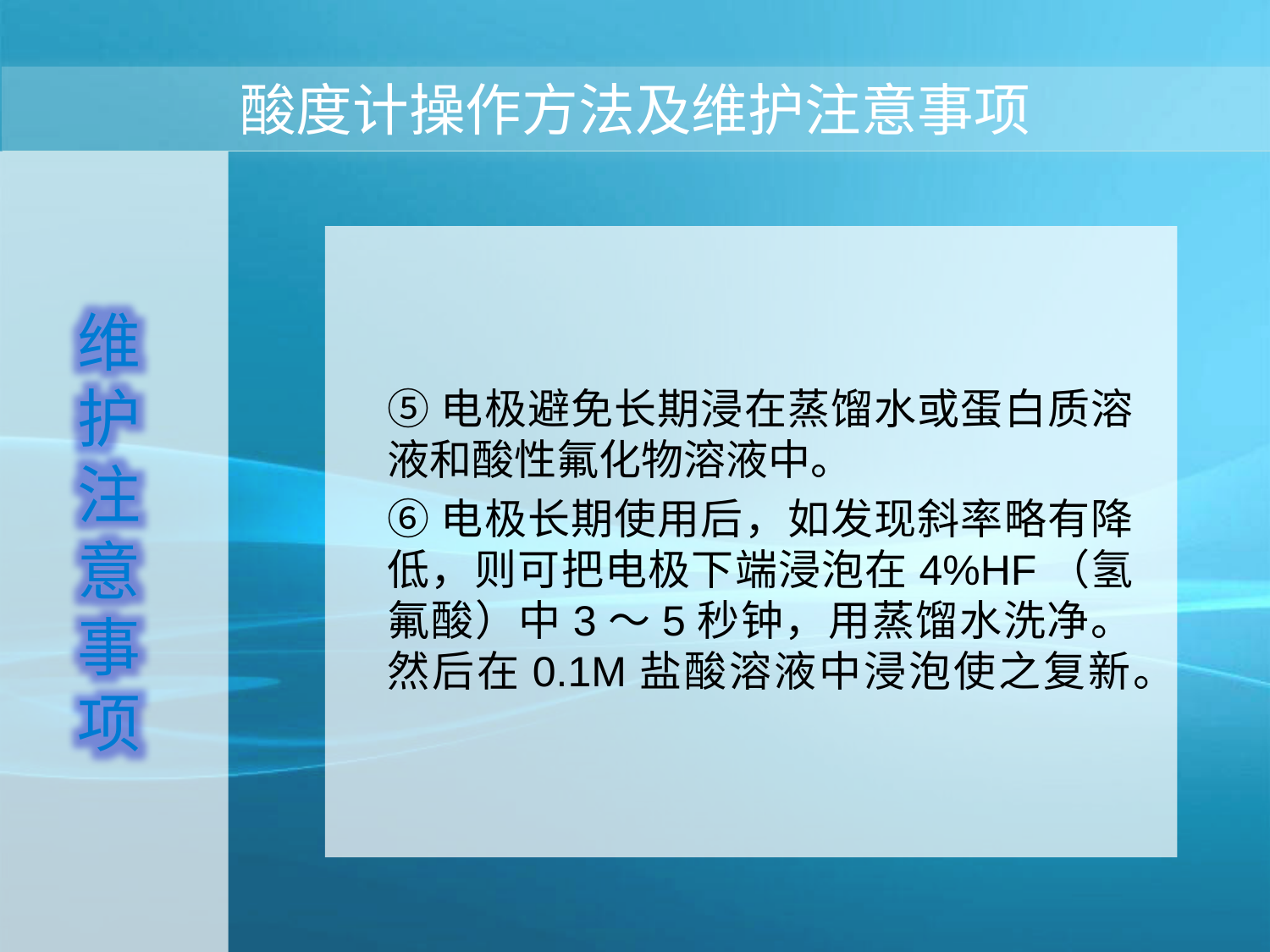

# 酸度计操作方法及维护注意事项

维护注意事项
⑤电极避免长期浸在蒸馏水或蛋白质溶液和酸性氟化物溶液中。
⑥电极长期使用后，如发现斜率略有降低，则可把电极下端浸泡在4%HF（氢氟酸）中3～5秒钟，用蒸馏水洗净。然后在0.1M盐酸溶液中浸泡使之复新。